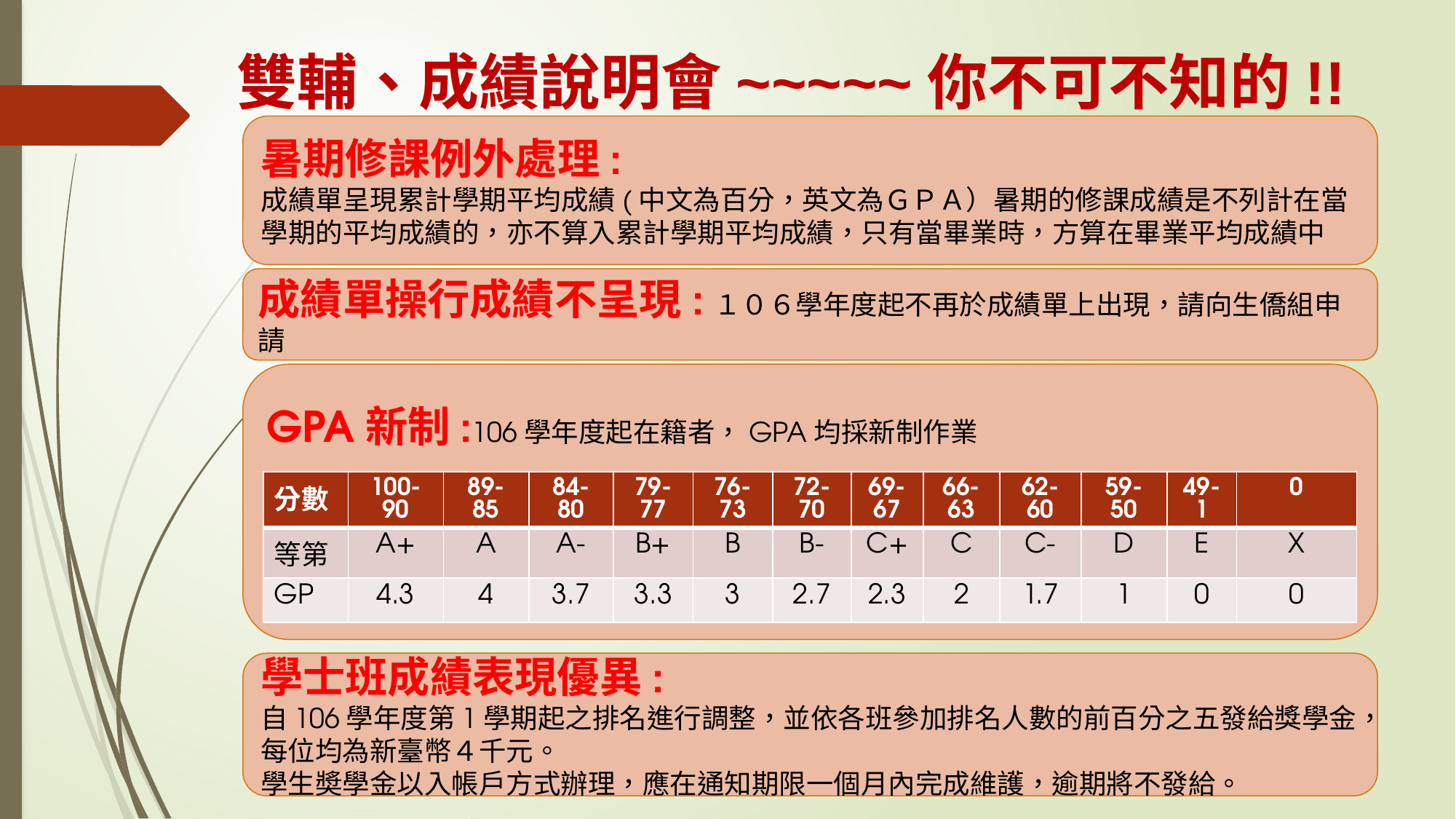

# 雙輔、成績說明會~~~~~你不可不知的!!
暑期修課例外處理:
成績單呈現累計學期平均成績(中文為百分，英文為ＧＰＡ）暑期的修課成績是不列計在當學期的平均成績的，亦不算入累計學期平均成績，只有當畢業時，方算在畢業平均成績中
成績單操行成績不呈現:１０６學年度起不再於成績單上出現，請向生僑組申請
GPA新制:106學年度起在籍者，GPA均採新制作業

| 分數 | 100-90 | 89-85 | 84-80 | 79-77 | 76-73 | 72-70 | 69-67 | 66-63 | 62-60 | 59-50 | 49-1 | 0 |
| --- | --- | --- | --- | --- | --- | --- | --- | --- | --- | --- | --- | --- |
| 等第 | A+ | A | A- | B+ | B | B- | C+ | C | C- | D | E | X |
| GP | 4.3 | 4 | 3.7 | 3.3 | 3 | 2.7 | 2.3 | 2 | 1.7 | 1 | 0 | 0 |
學士班成績表現優異:
自106學年度第1學期起之排名進行調整，並依各班參加排名人數的前百分之五發給獎學金，每位均為新臺幣４千元。
學生奬學金以入帳戶方式辦理，應在通知期限一個月內完成維護，逾期將不發給。